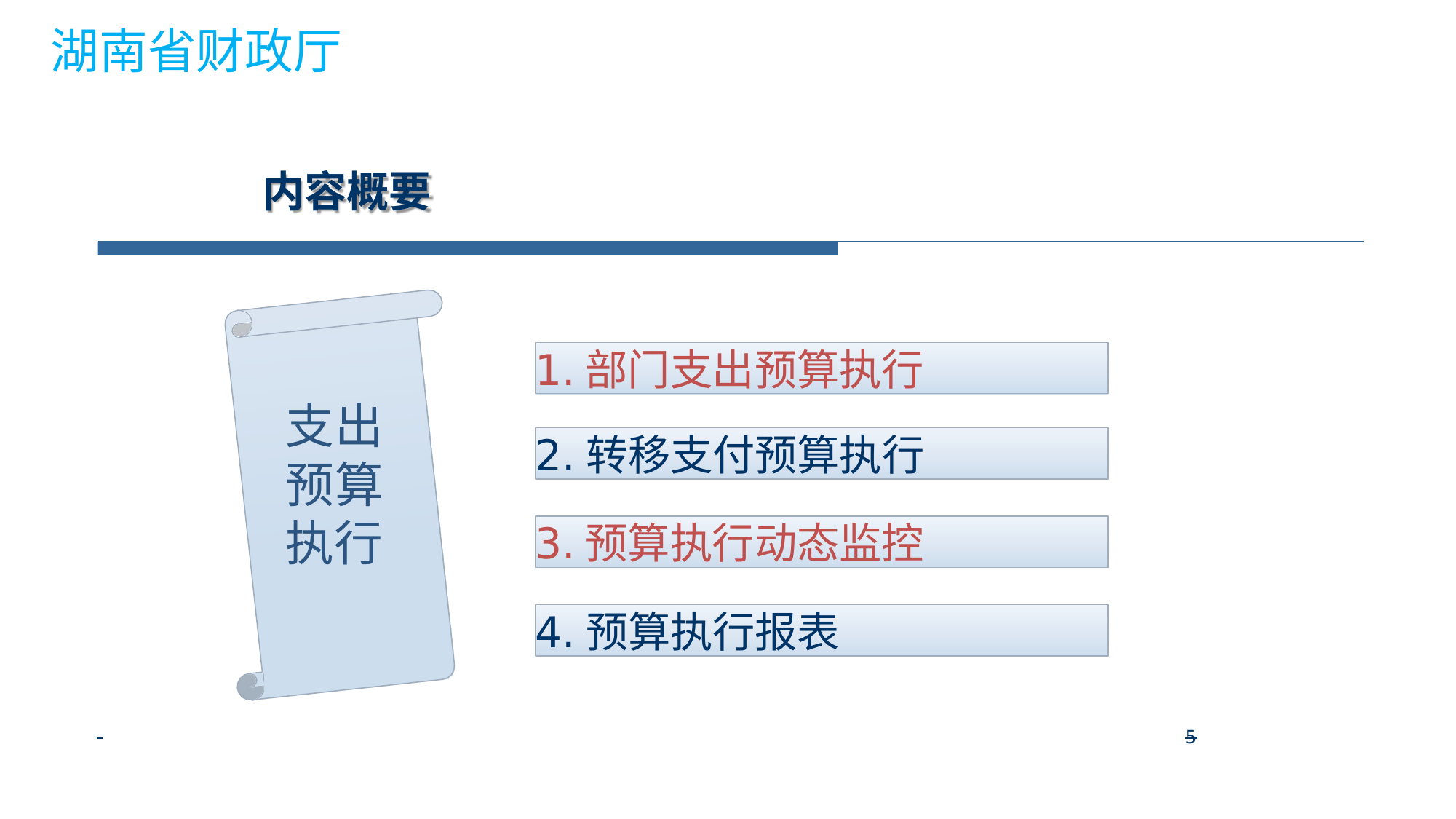

湖南省财政厅

# 内容概要

1.部门支出预算执行
支出 预算 执行

2.转移支付预算执行

3.预算执行动态监控

4.预算执行报表

 	5